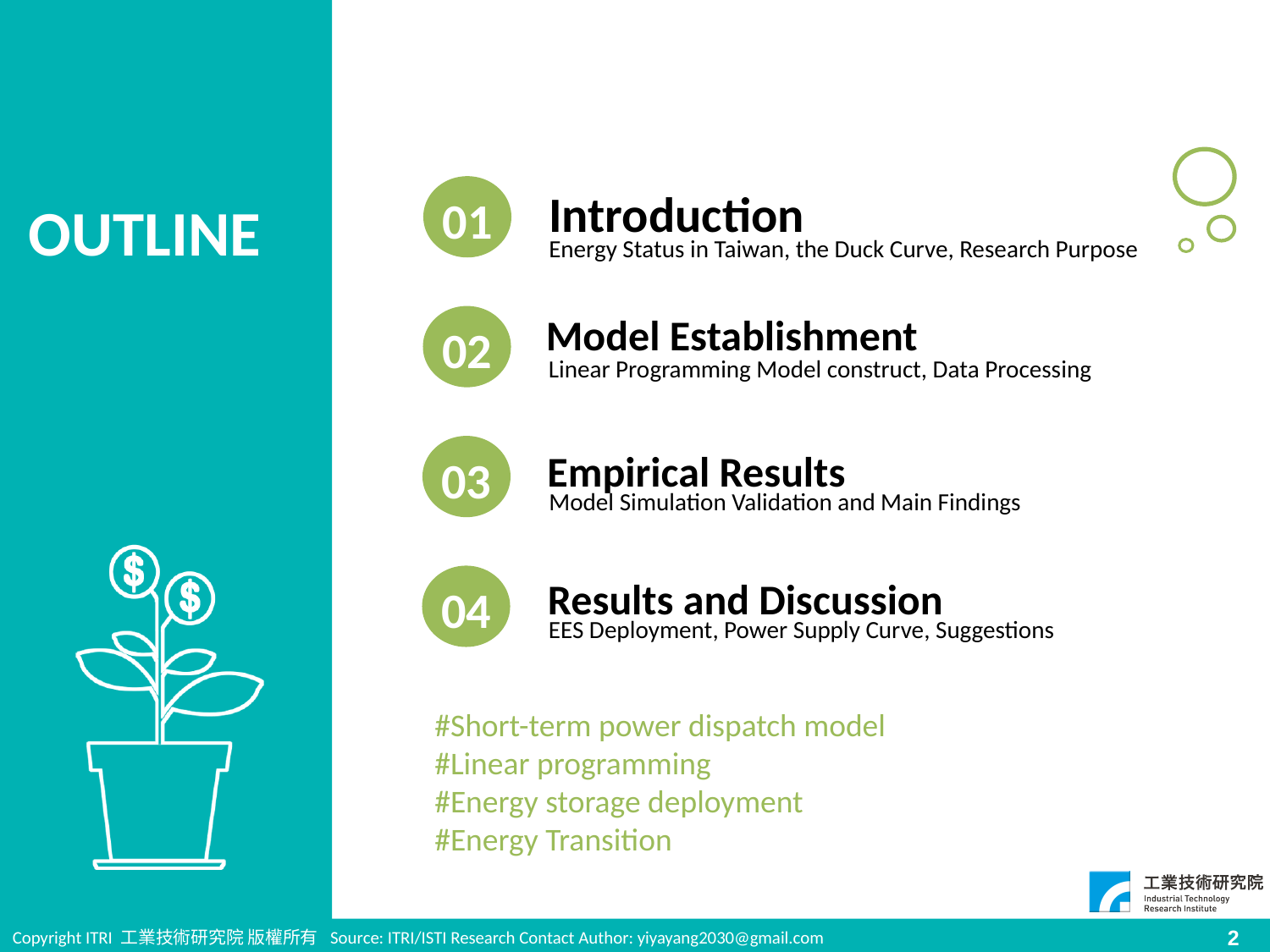

01
Energy Status in Taiwan, the Duck Curve, Research Purpose
Introduction
OUTLINE
Model Establishment
Linear Programming Model construct, Data Processing

02

03
Empirical Results
Model Simulation Validation and Main Findings

04
Results and Discussion
EES Deployment, Power Supply Curve, Suggestions
#Short-term power dispatch model
#Linear programming
#Energy storage deployment
#Energy Transition
Copyright ITRI 工業技術研究院 版權所有  Source: ITRI/ISTI Research Contact Author: yiyayang2030@gmail.com